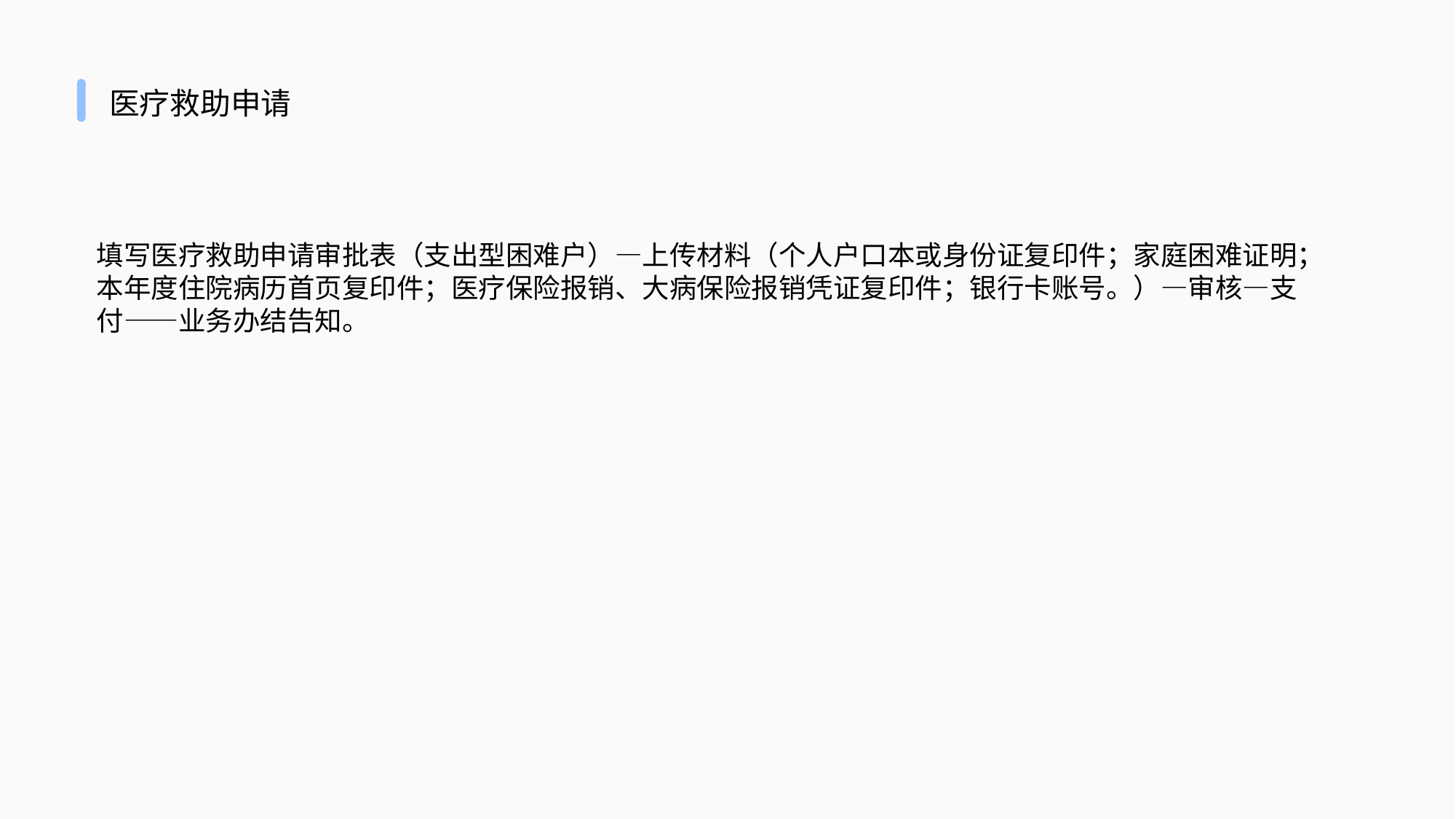

医疗救助申请

填写医疗救助申请审批表（支出型困难户）—上传材料（个人户口本或身份证复印件；家庭困难证明；本年度住院病历首页复印件；医疗保险报销、大病保险报销凭证复印件；银行卡账号。）—审核—支付——业务办结告知。